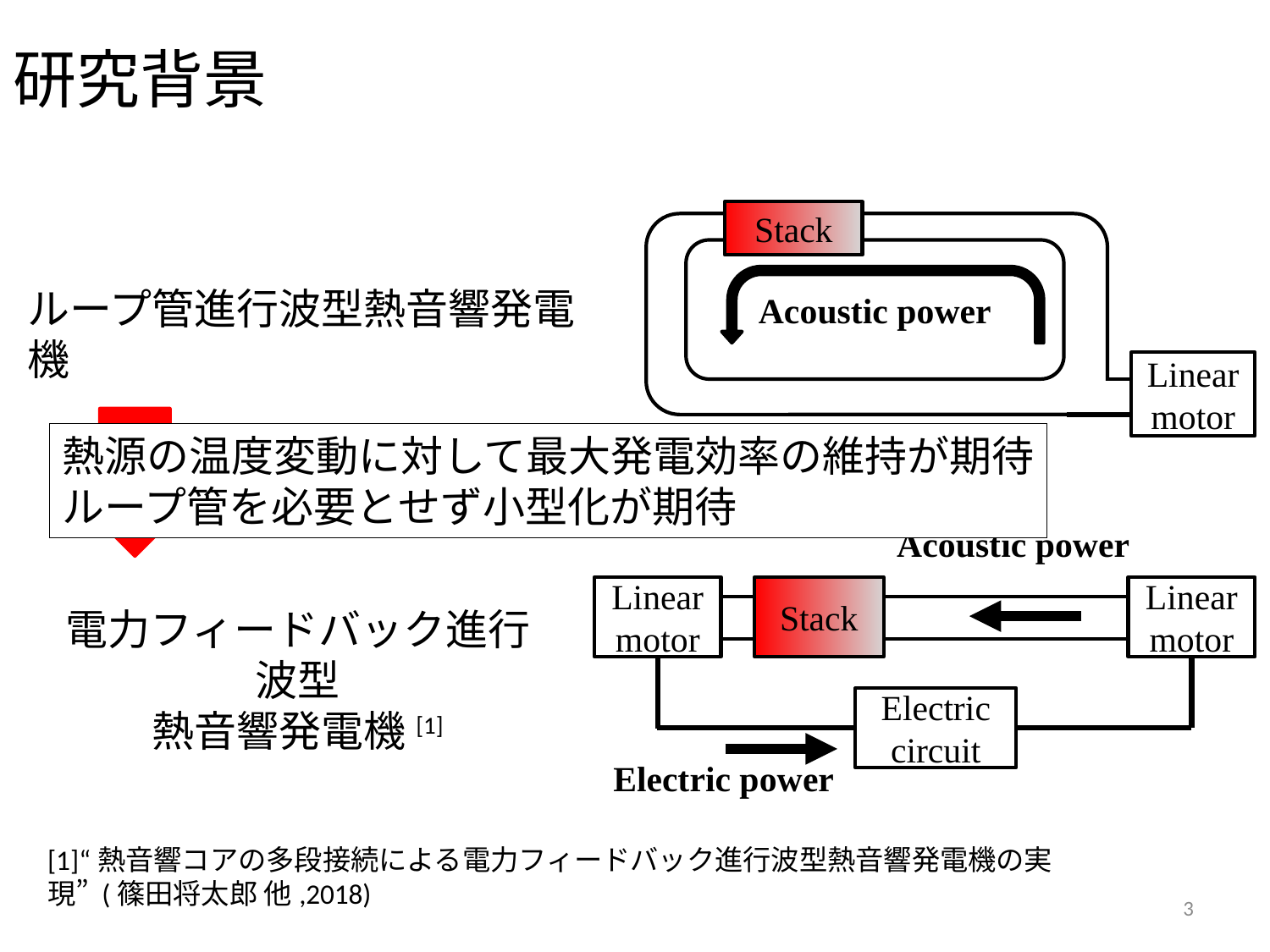

# 研究背景
Stack

Acoustic power
Linear
motor

ループ管進行波型熱音響発電機

熱源の温度変動に対して最大発電効率の維持が期待
ループ管を必要とせず小型化が期待
音響パワーのフィードバックを電力に置き換え
Acoustic power
Stack
Linear
motor
Linear
motor

Electric
circuit
Electric power
電力フィードバック進行波型
熱音響発電機[1]
[1]“熱音響コアの多段接続による電力フィードバック進行波型熱音響発電機の実現” (篠田将太郎 他,2018)
3